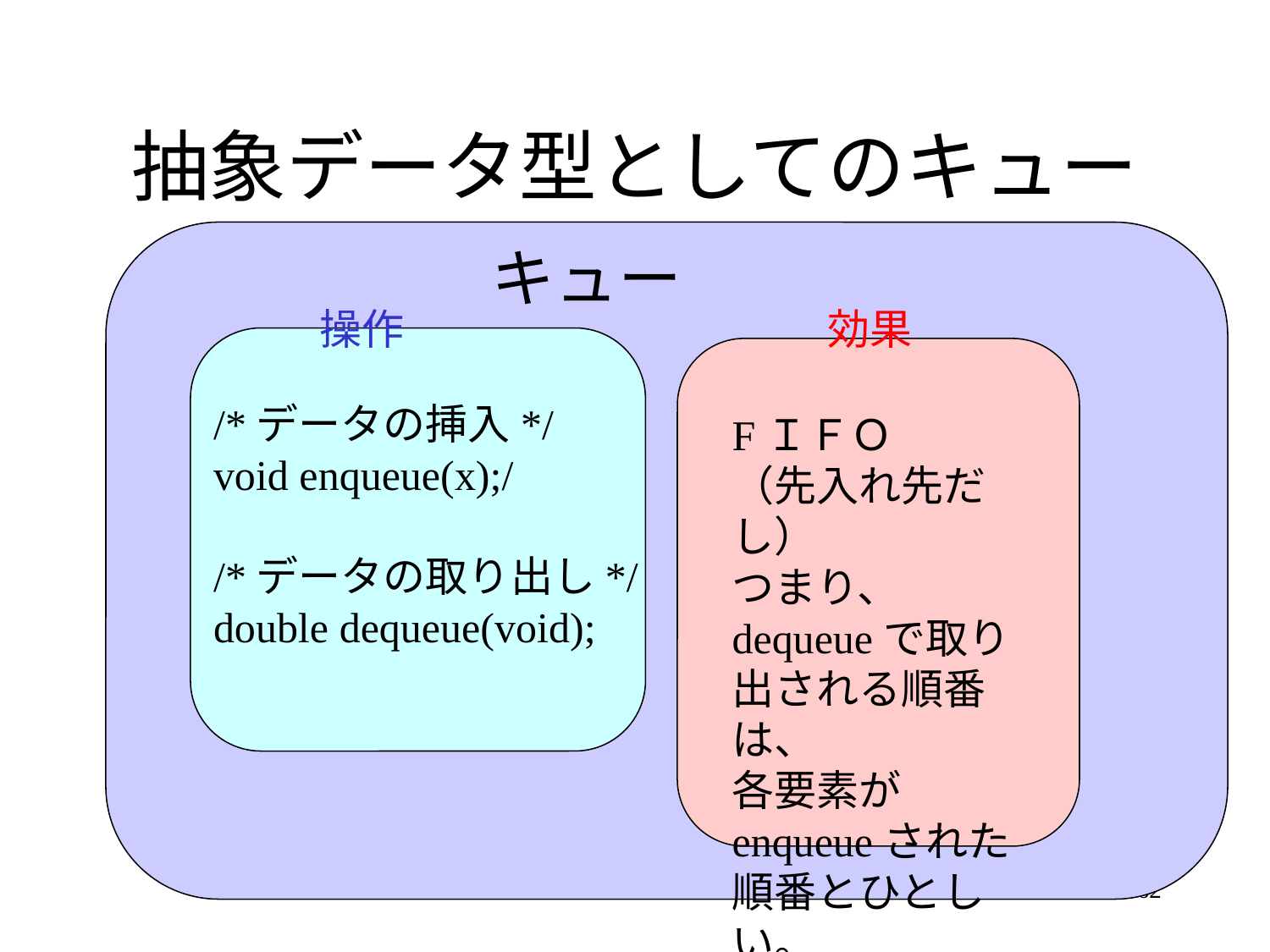

# 抽象データ型としてのキュー

キュー
操作
効果

/*データの挿入*/
void enqueue(x);/

/*データの取り出し*/
double dequeue(void);
FＩＦＯ
（先入れ先だし）
つまり、
dequeueで取り出される順番は、
各要素がenqueueされた順番とひとしい。
62